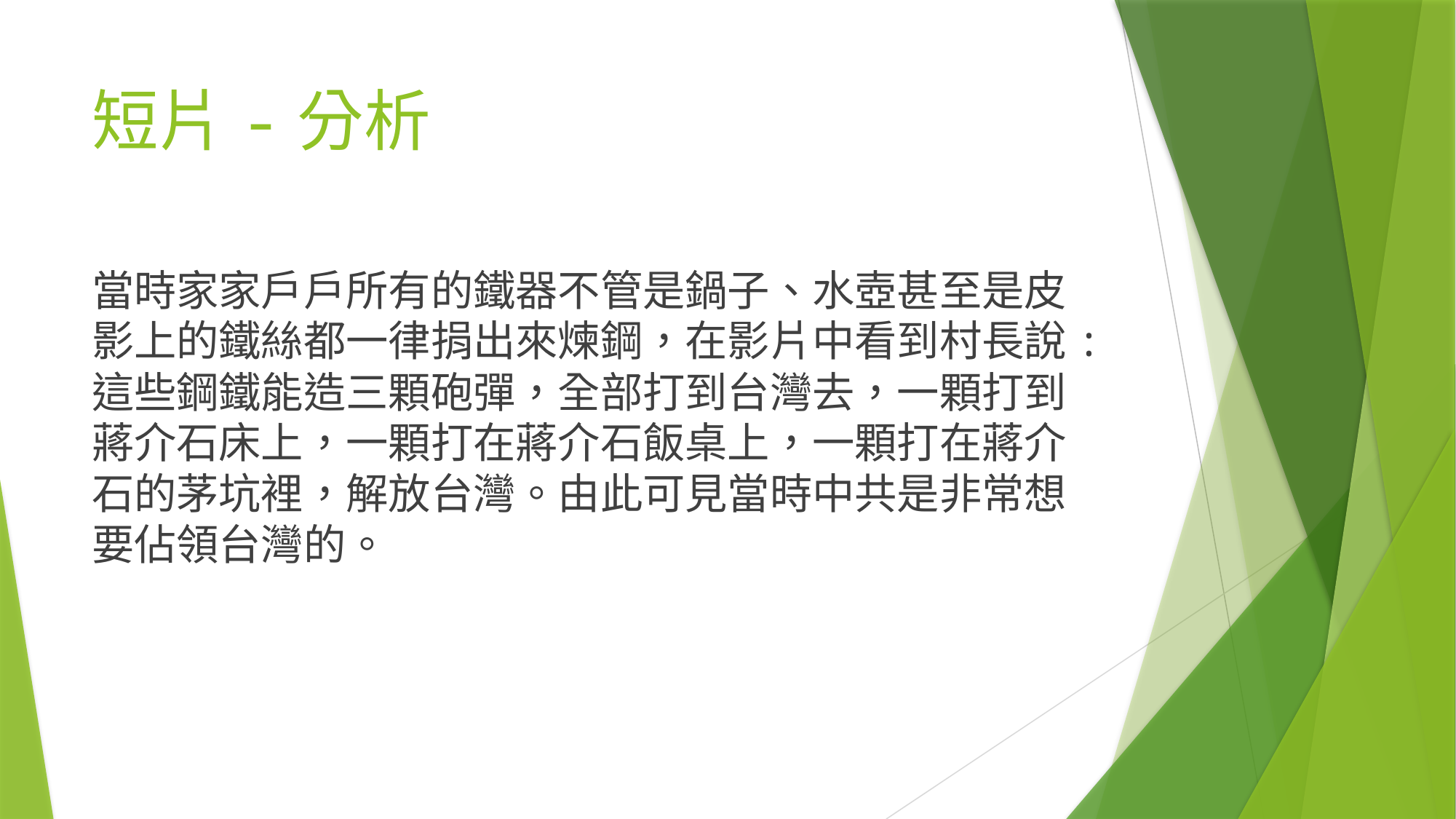

# 短片-分析
當時家家戶戶所有的鐵器不管是鍋子、水壺甚至是皮影上的鐵絲都一律捐出來煉鋼，在影片中看到村長說:這些鋼鐵能造三顆砲彈，全部打到台灣去，一顆打到蔣介石床上，一顆打在蔣介石飯桌上，一顆打在蔣介石的茅坑裡，解放台灣。由此可見當時中共是非常想要佔領台灣的。